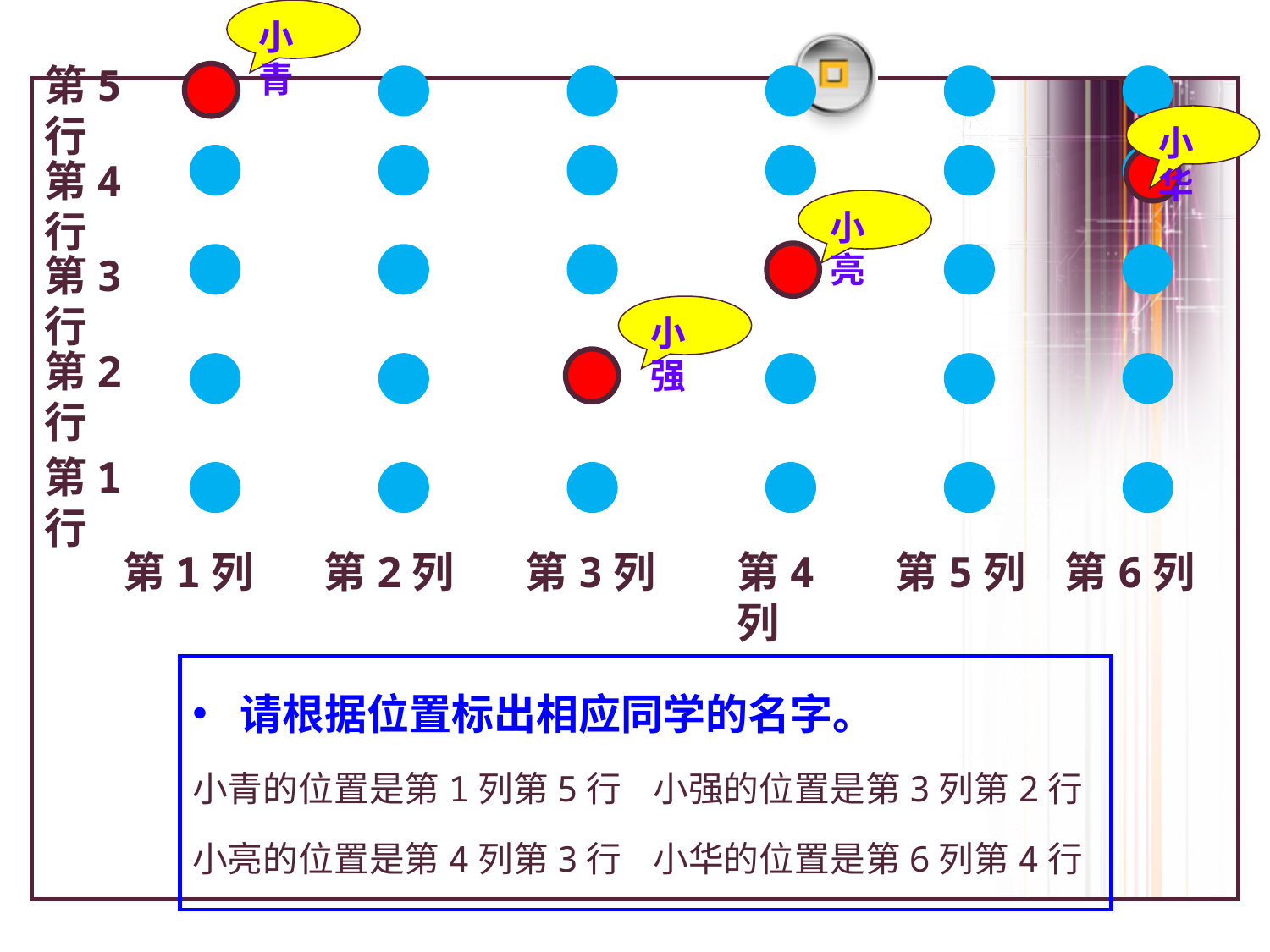

小青
第5行

小华

第4行

小亮
第3行

小强
第2行

第1行

第1列
第2列
第3列
第4列
第5列
第6列
请根据位置标出相应同学的名字。
小青的位置是第1列第5行    小强的位置是第3列第2行
小亮的位置是第4列第3行    小华的位置是第6列第4行